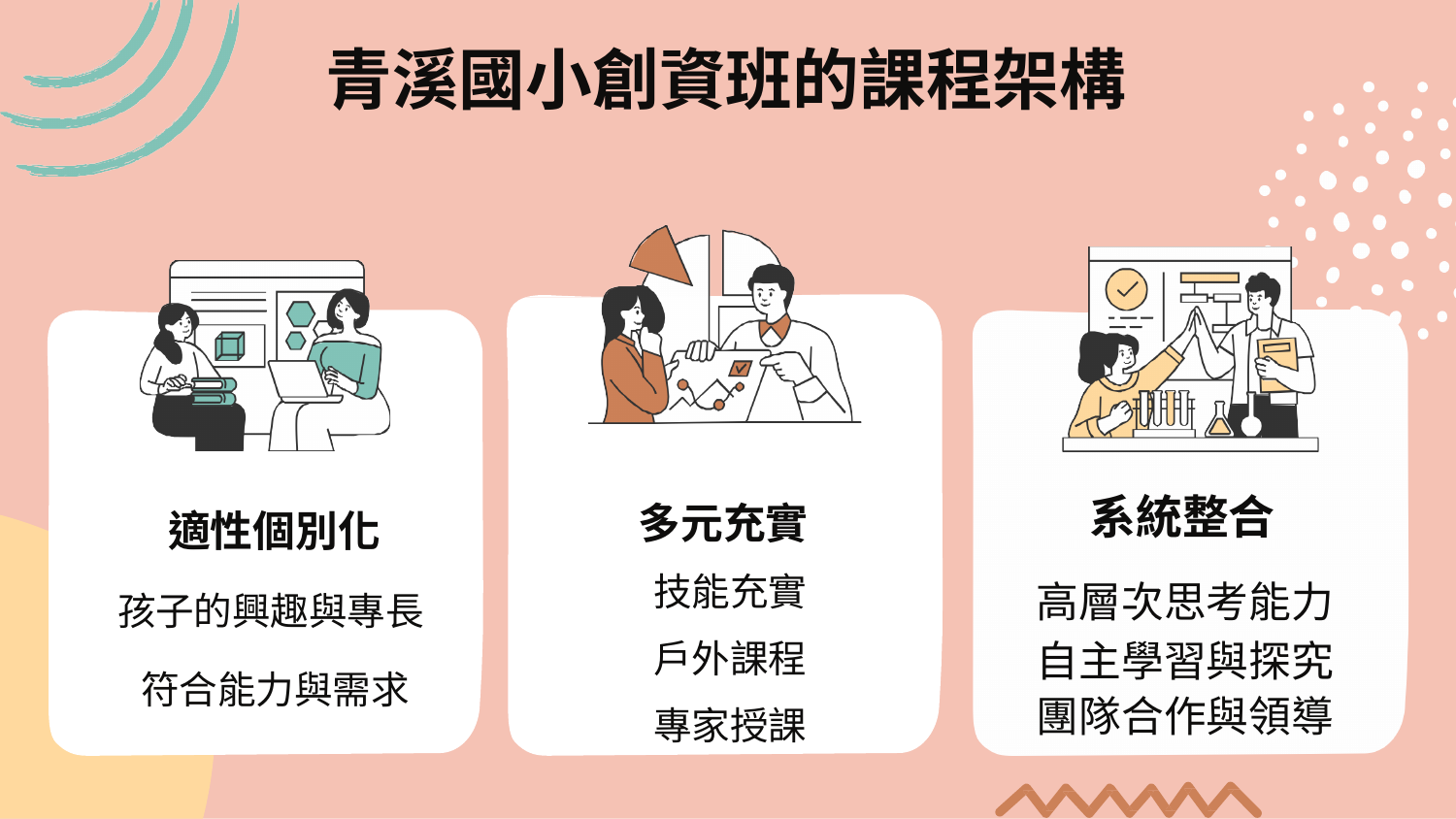

# 青溪國小創資班的課程架構

系統整合
⾼層次思考能⼒
⾃主學習與探究 團隊合作與領導
適性個別化
孩⼦的興趣與專⻑
符合能⼒與需求
多元充實
技能充實
戶外課程
專家授課